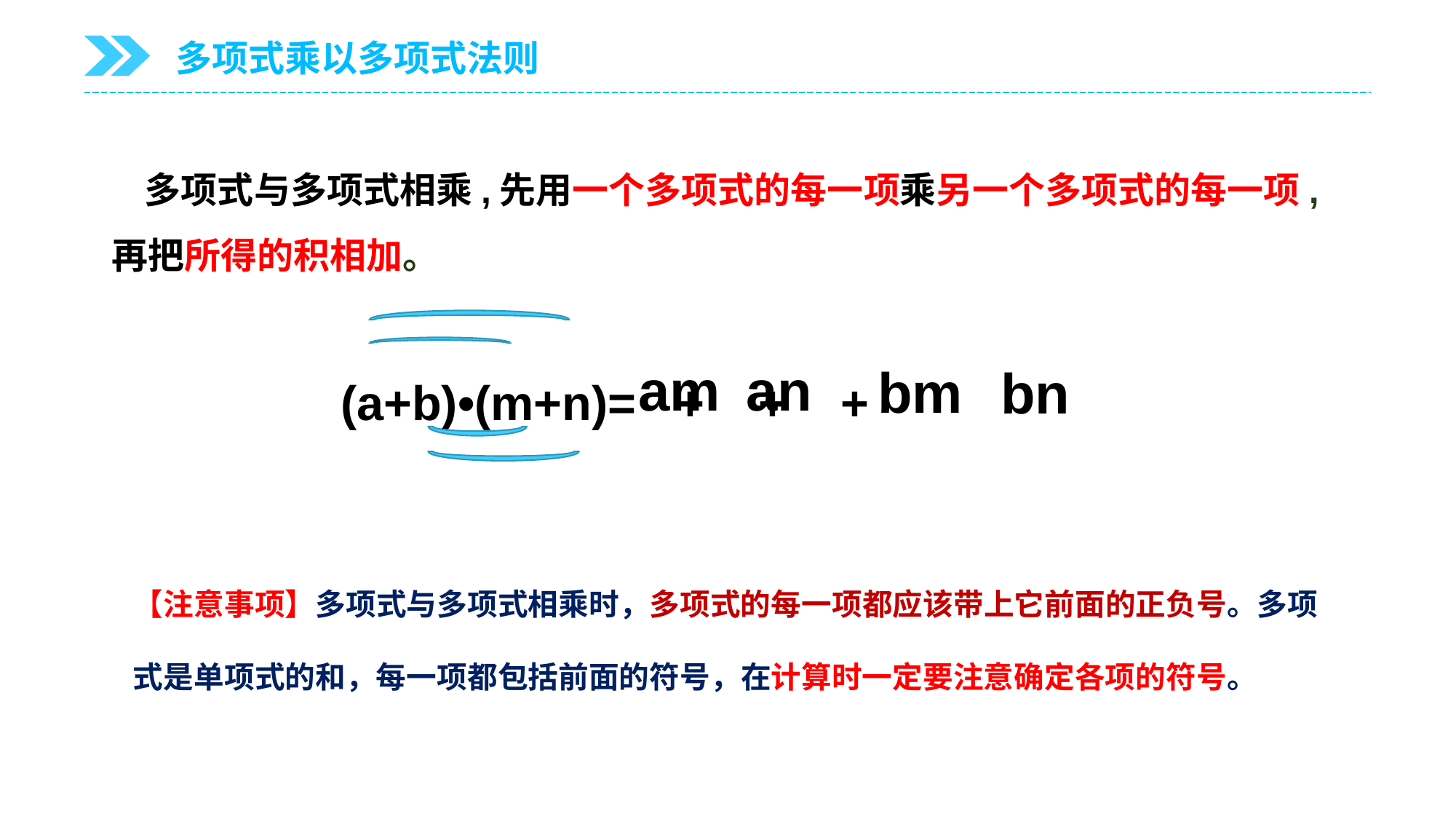

多项式乘以多项式法则
   多项式与多项式相乘,先用一个多项式的每一项乘另一个多项式的每一项,再把所得的积相加。

(a+b)•(m+n)=   +    +    +
am
an
bm
bn

【注意事项】多项式与多项式相乘时，多项式的每一项都应该带上它前面的正负号。多项式是单项式的和，每一项都包括前面的符号，在计算时一定要注意确定各项的符号。